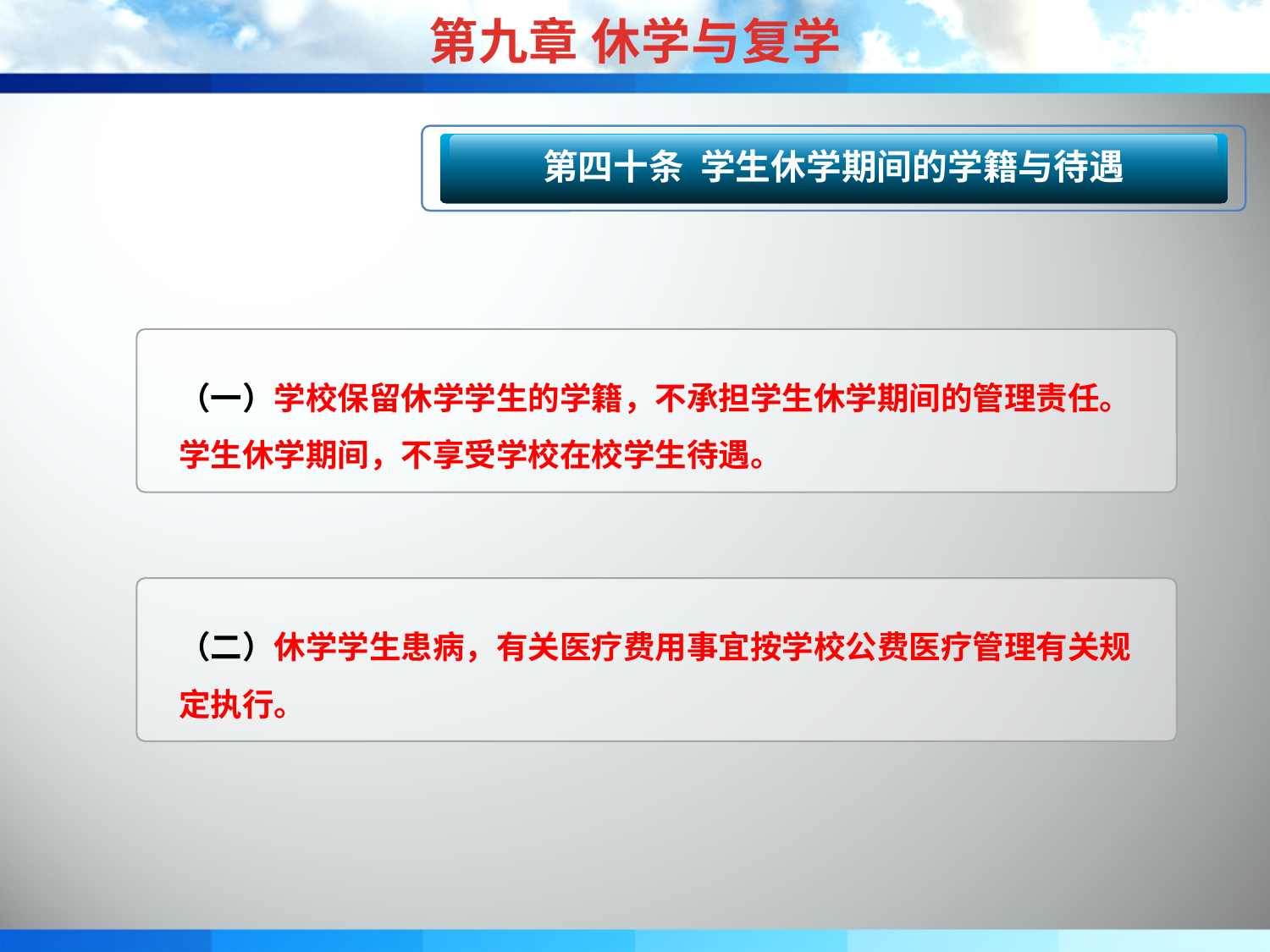

第九章 休学与复学

第三十九条  休学次数与休学期限

第四十条  学生休学期间的学籍与待遇

（一）学校保留休学学生的学籍，不承担学生休学期间的管理责任。学生休学期间，不享受学校在校学生待遇。

（二）休学学生患病，有关医疗费用事宜按学校公费医疗管理有关规定执行。